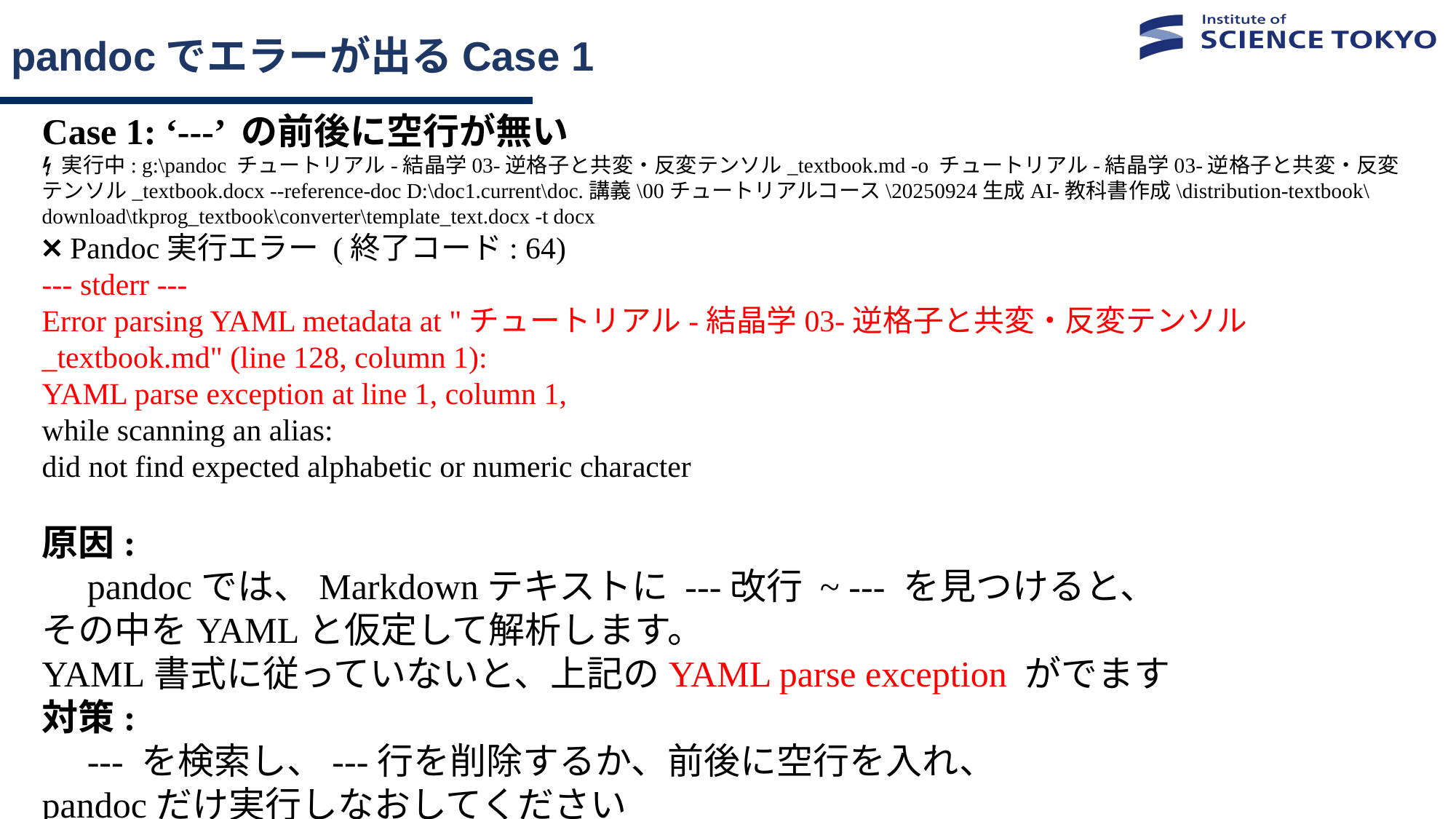

# pandocでエラーが出るCase 1
Case 1: ‘---’ の前後に空行が無い
⚡️ 実行中: g:\pandoc チュートリアル-結晶学03-逆格子と共変・反変テンソル_textbook.md -o チュートリアル-結晶学03-逆格子と共変・反変テンソル_textbook.docx --reference-doc D:\doc1.current\doc.講義\00チュートリアルコース\20250924生成AI-教科書作成\distribution-textbook\download\tkprog_textbook\converter\template_text.docx -t docx
❌ Pandoc実行エラー (終了コード: 64)
--- stderr ---
Error parsing YAML metadata at "チュートリアル-結晶学03-逆格子と共変・反変テンソル_textbook.md" (line 128, column 1):
YAML parse exception at line 1, column 1,
while scanning an alias:
did not find expected alphabetic or numeric character

原因:
　pandocでは、Markdownテキストに ---改行 ~ --- を見つけると、
その中をYAMLと仮定して解析します。
YAML書式に従っていないと、上記のYAML parse exception がでます
対策:
　--- を検索し、---行を削除するか、前後に空行を入れ、
pandocだけ実行しなおしてください